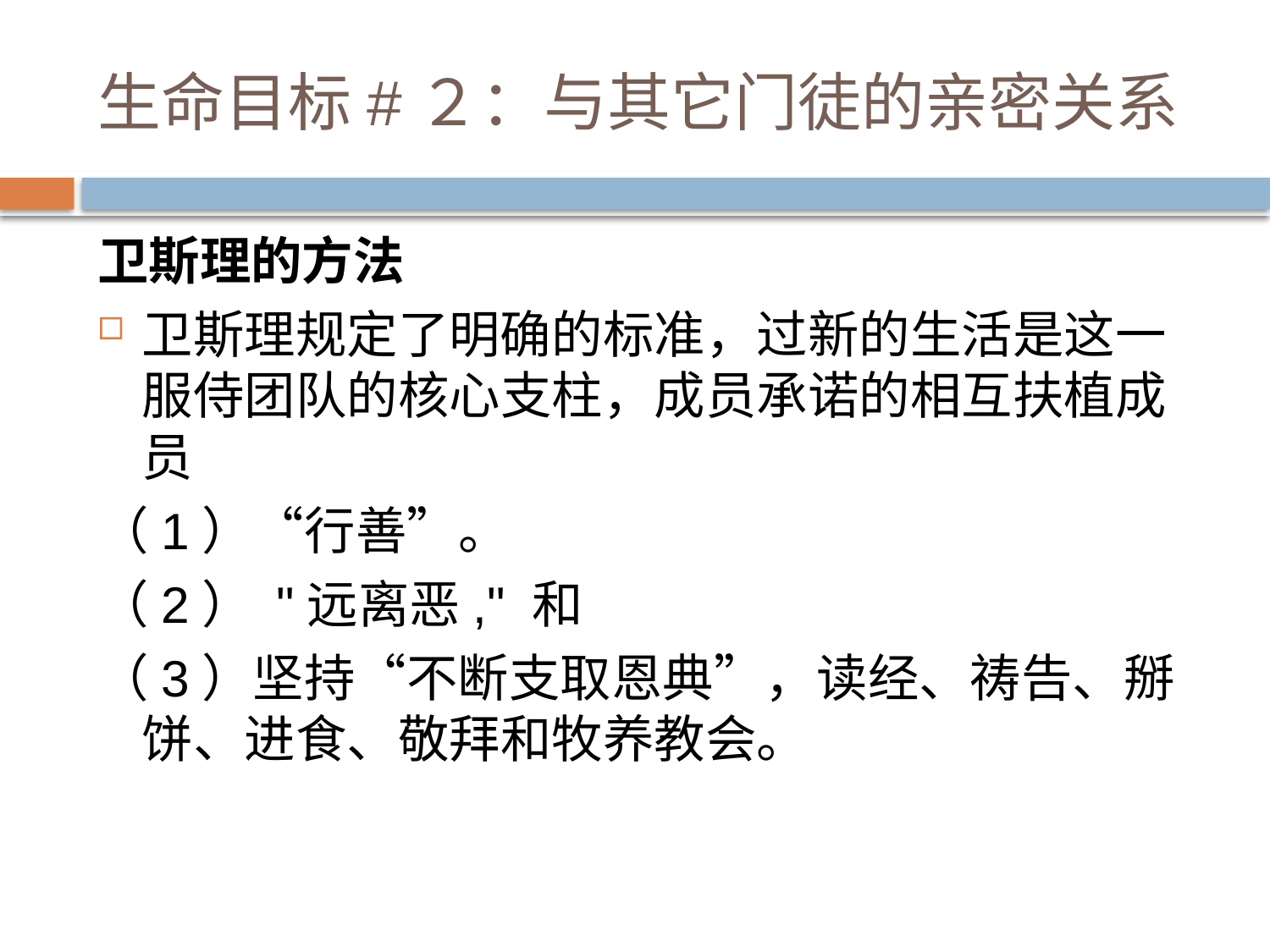

# 生命目标#２：与其它门徒的亲密关系
卫斯理的方法
卫斯理规定了明确的标准，过新的生活是这一服侍团队的核心支柱，成员承诺的相互扶植成员
（1）“行善”。
（2） "远离恶," 和
（3）坚持“不断支取恩典”，读经、祷告、掰饼、进食、敬拜和牧养教会。